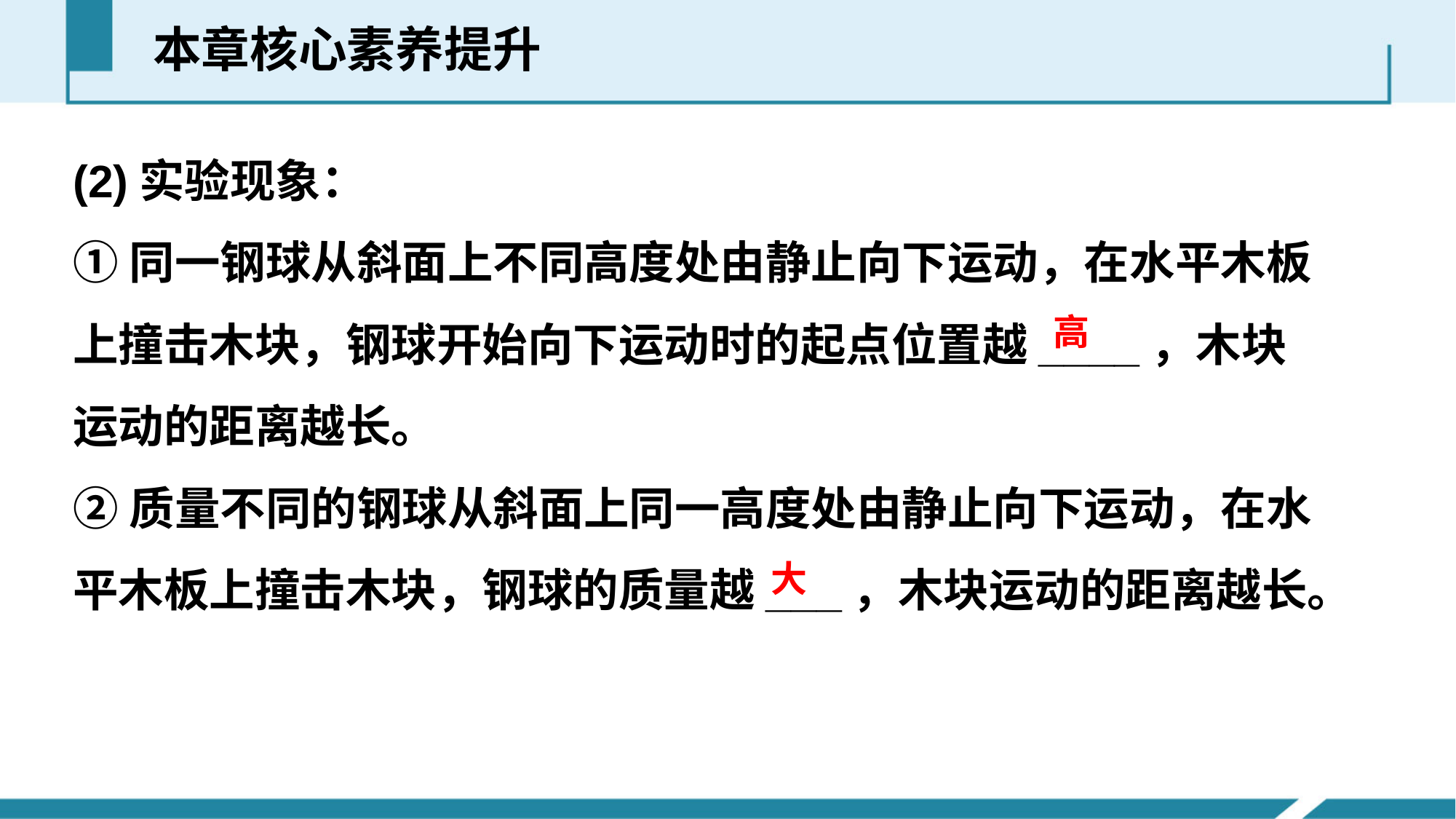

本章核心素养提升
(2)实验现象：
①同一钢球从斜面上不同高度处由静止向下运动，在水平木板上撞击木块，钢球开始向下运动时的起点位置越____，木块运动的距离越长。
②质量不同的钢球从斜面上同一高度处由静止向下运动，在水平木板上撞击木块，钢球的质量越___，木块运动的距离越长。
高
大